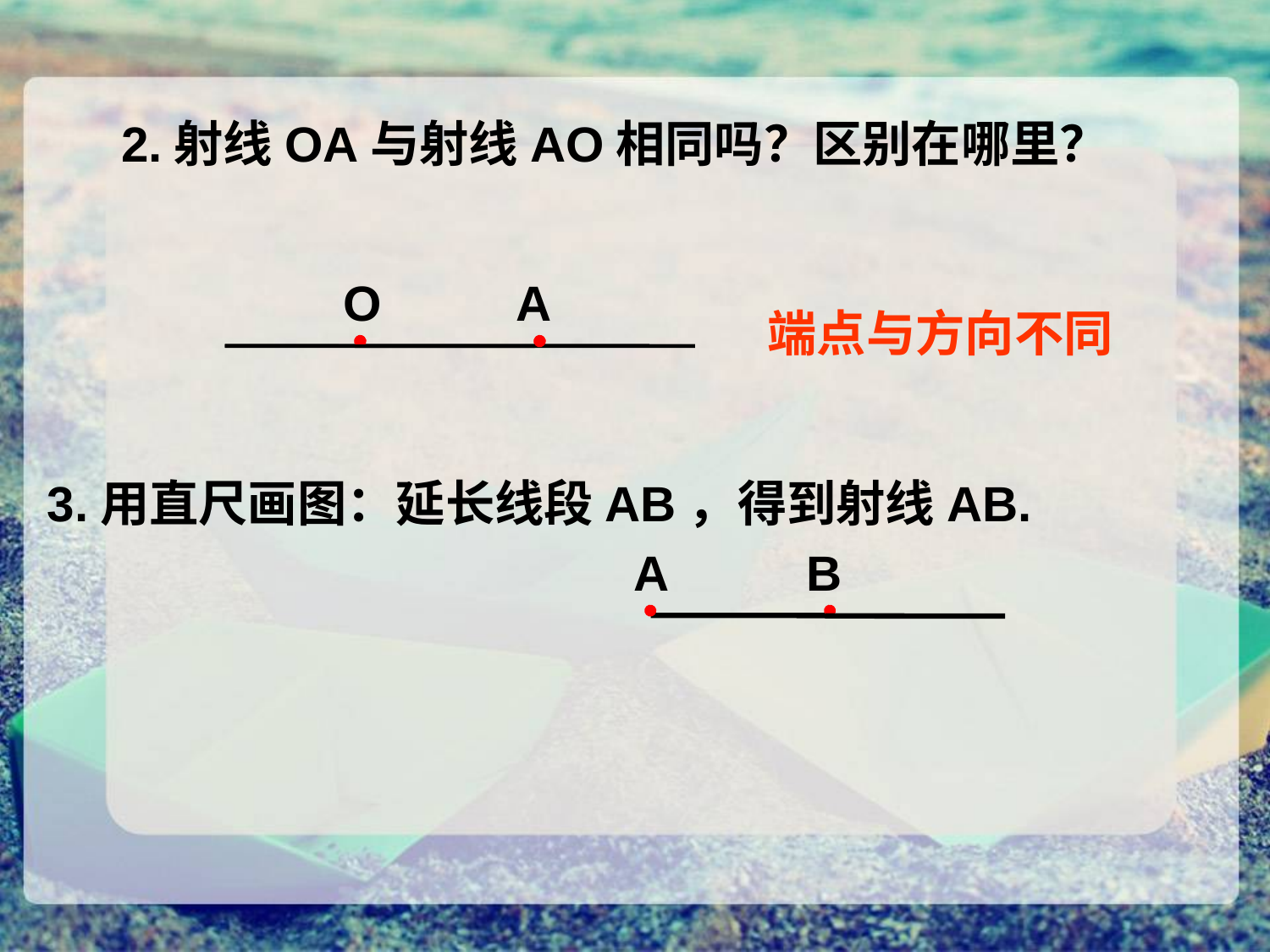

2.射线OA与射线AO相同吗？区别在哪里？
O
A
端点与方向不同

3.用直尺画图：延长线段AB，得到射线AB.
A
B